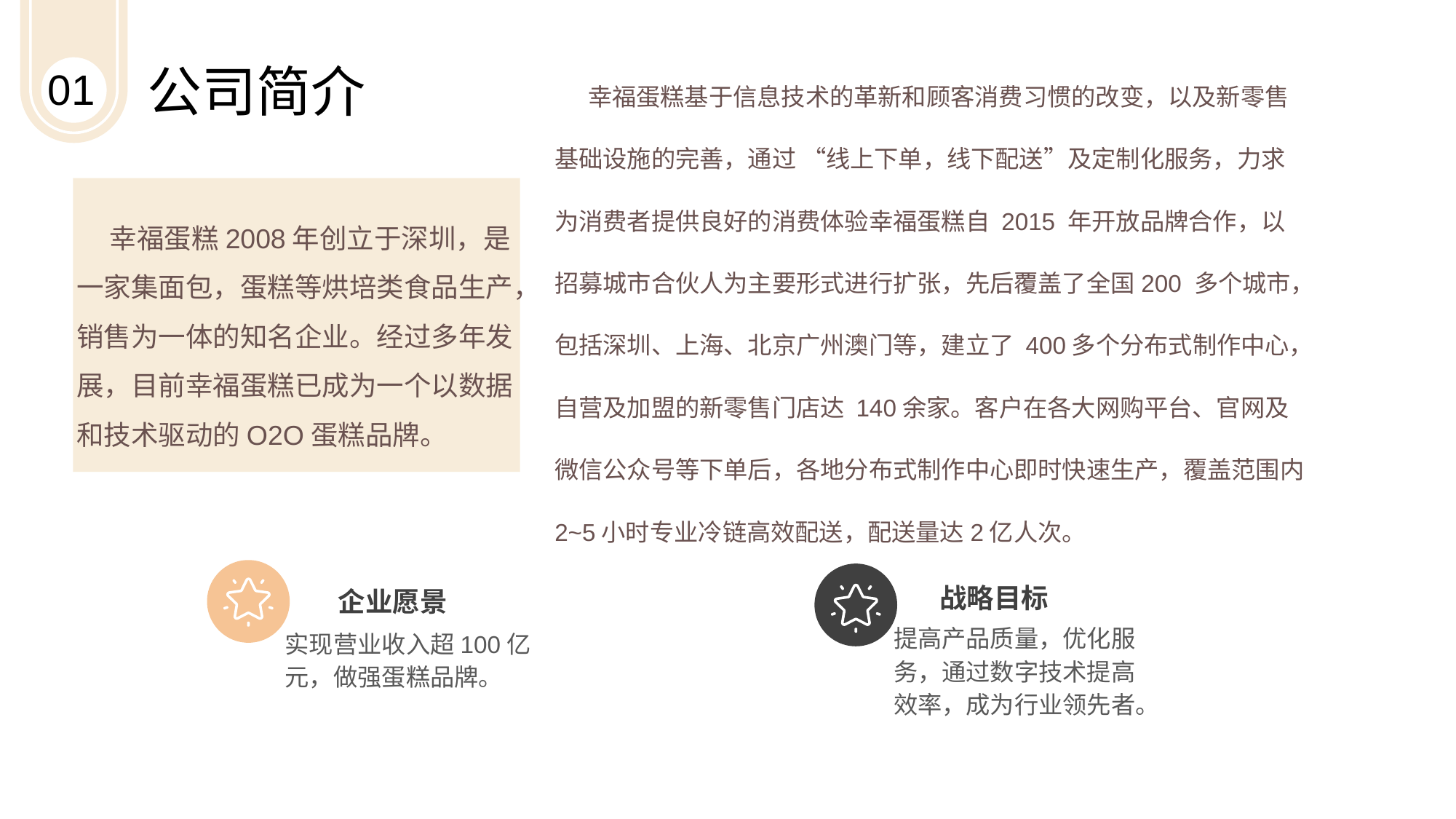

幸福蛋糕基于信息技术的革新和顾客消费习惯的改变，以及新零售基础设施的完善，通过 “线上下单，线下配送”及定制化服务，力求为消费者提供良好的消费体验幸福蛋糕自 2015 年开放品牌合作，以招募城市合伙人为主要形式进行扩张，先后覆盖了全国200 多个城市，包括深圳、上海、北京广州澳门等，建立了 400多个分布式制作中心，自营及加盟的新零售门店达 140余家。客户在各大网购平台、官网及微信公众号等下单后，各地分布式制作中心即时快速生产，覆盖范围内 2~5小时专业冷链高效配送，配送量达2亿人次。
公司简介
01

      幸福蛋糕2008年创立于深圳，是一家集面包，蛋糕等烘培类食品生产，销售为一体的知名企业。经过多年发展，目前幸福蛋糕已成为一个以数据和技术驱动的O2O蛋糕品牌。

战略目标
提高产品质量，优化服务，通过数字技术提高效率，成为行业领先者。

企业愿景
实现营业收入超100亿元，做强蛋糕品牌。